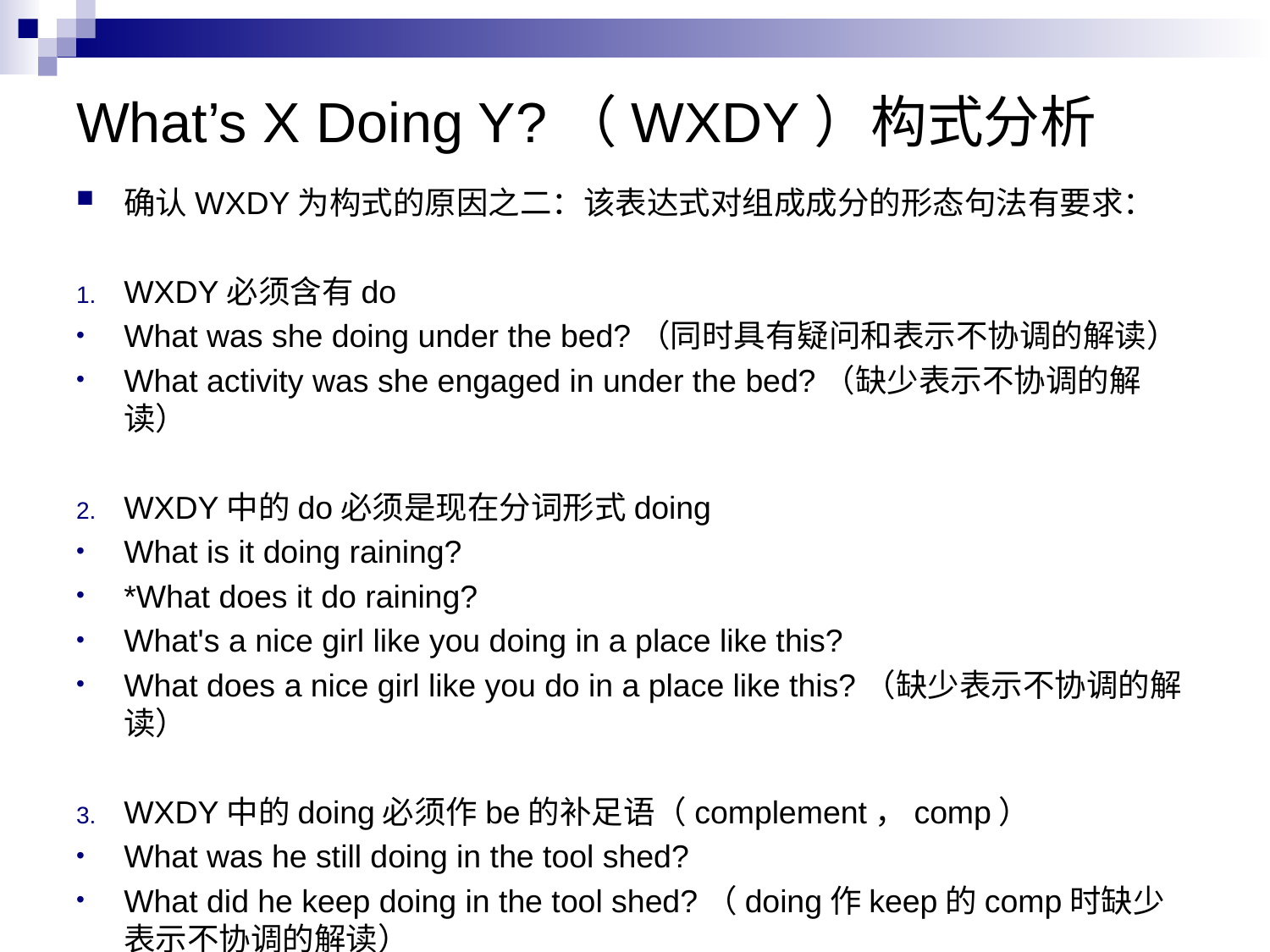

# What’s X Doing Y?（WXDY）构式分析
确认WXDY为构式的原因之二：该表达式对组成成分的形态句法有要求：

WXDY必须含有do
What was she doing under the bed?（同时具有疑问和表示不协调的解读）
What activity was she engaged in under the bed?（缺少表示不协调的解读）

WXDY中的do必须是现在分词形式doing
What is it doing raining?
*What does it do raining?
What's a nice girl like you doing in a place like this?
What does a nice girl like you do in a place like this?（缺少表示不协调的解读）

WXDY中的doing必须作be的补足语（complement，comp）
What was he still doing in the tool shed?
What did he keep doing in the tool shed?（doing作keep的comp时缺少表示不协调的解读）